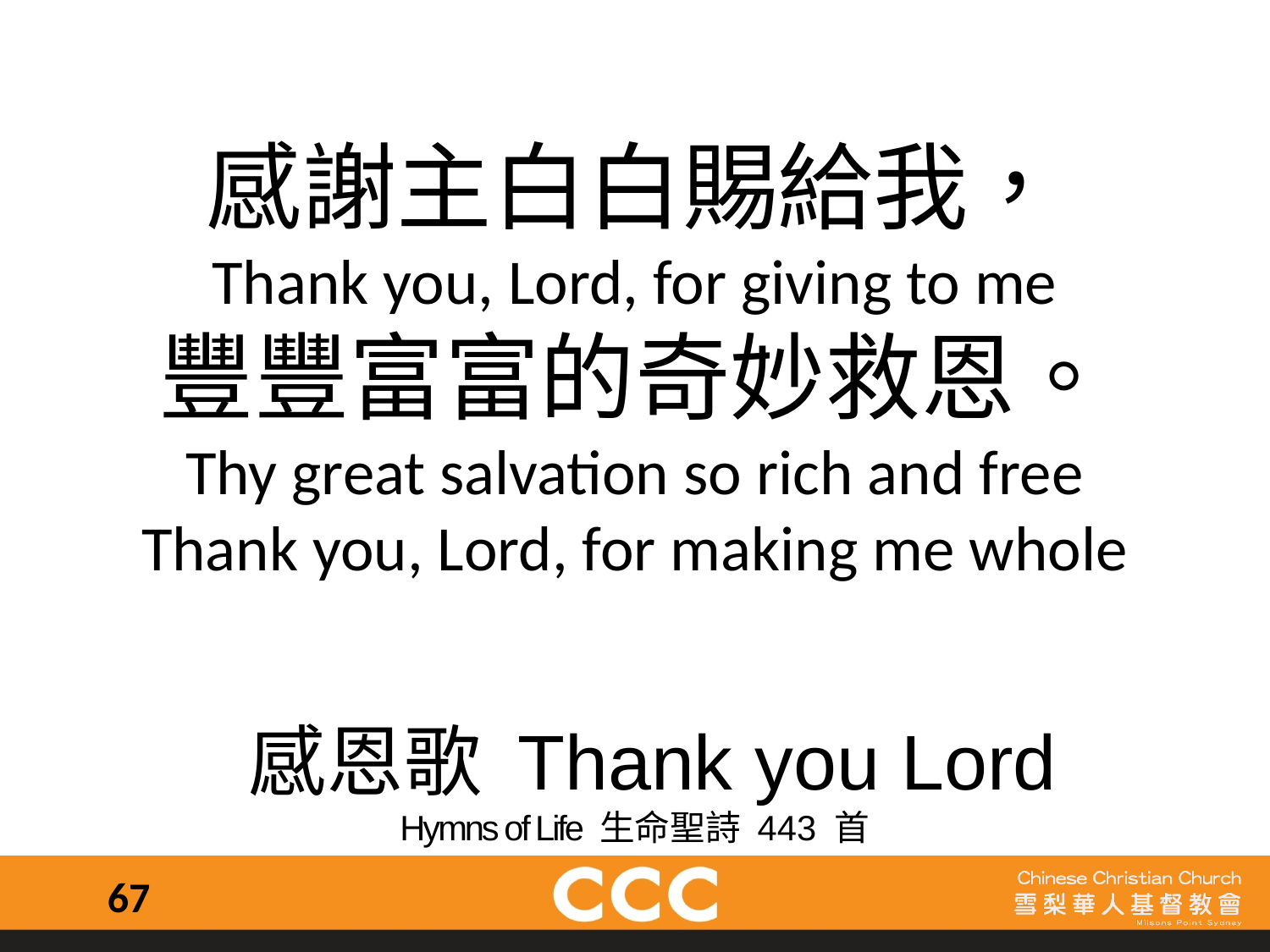

感謝主白白賜給我，
Thank you, Lord, for giving to me
豐豐富富的奇妙救恩。
Thy great salvation so rich and free
Thank you, Lord, for making me whole
 感恩歌 Thank you Lord
Hymns of Life 生命聖詩 443 首

67